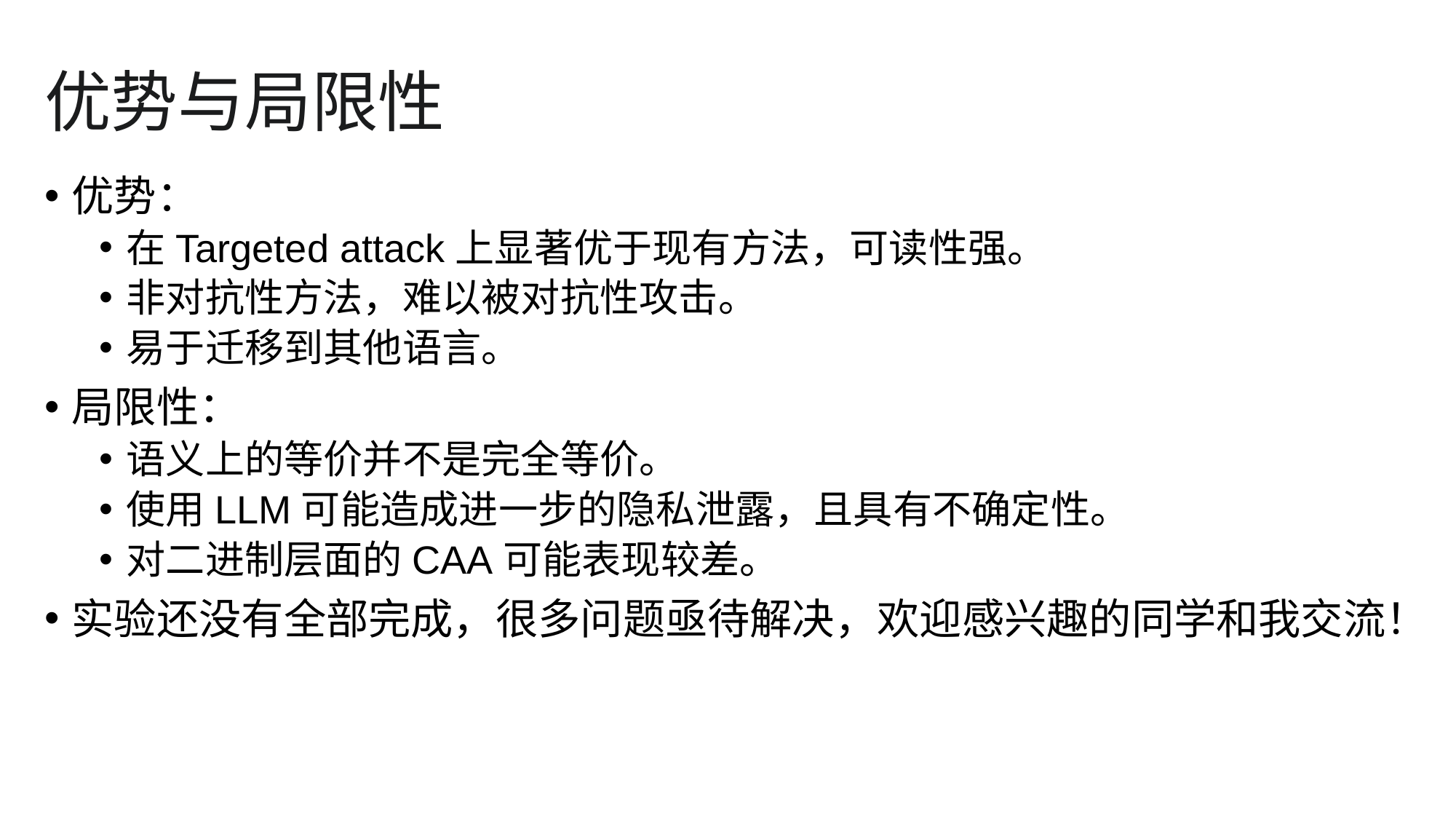

# 优势与局限性
优势：
在Targeted attack上显著优于现有方法，可读性强。
非对抗性方法，难以被对抗性攻击。
易于迁移到其他语言。
局限性：
语义上的等价并不是完全等价。
使用LLM可能造成进一步的隐私泄露，且具有不确定性。
对二进制层面的CAA可能表现较差。
实验还没有全部完成，很多问题亟待解决，欢迎感兴趣的同学和我交流！